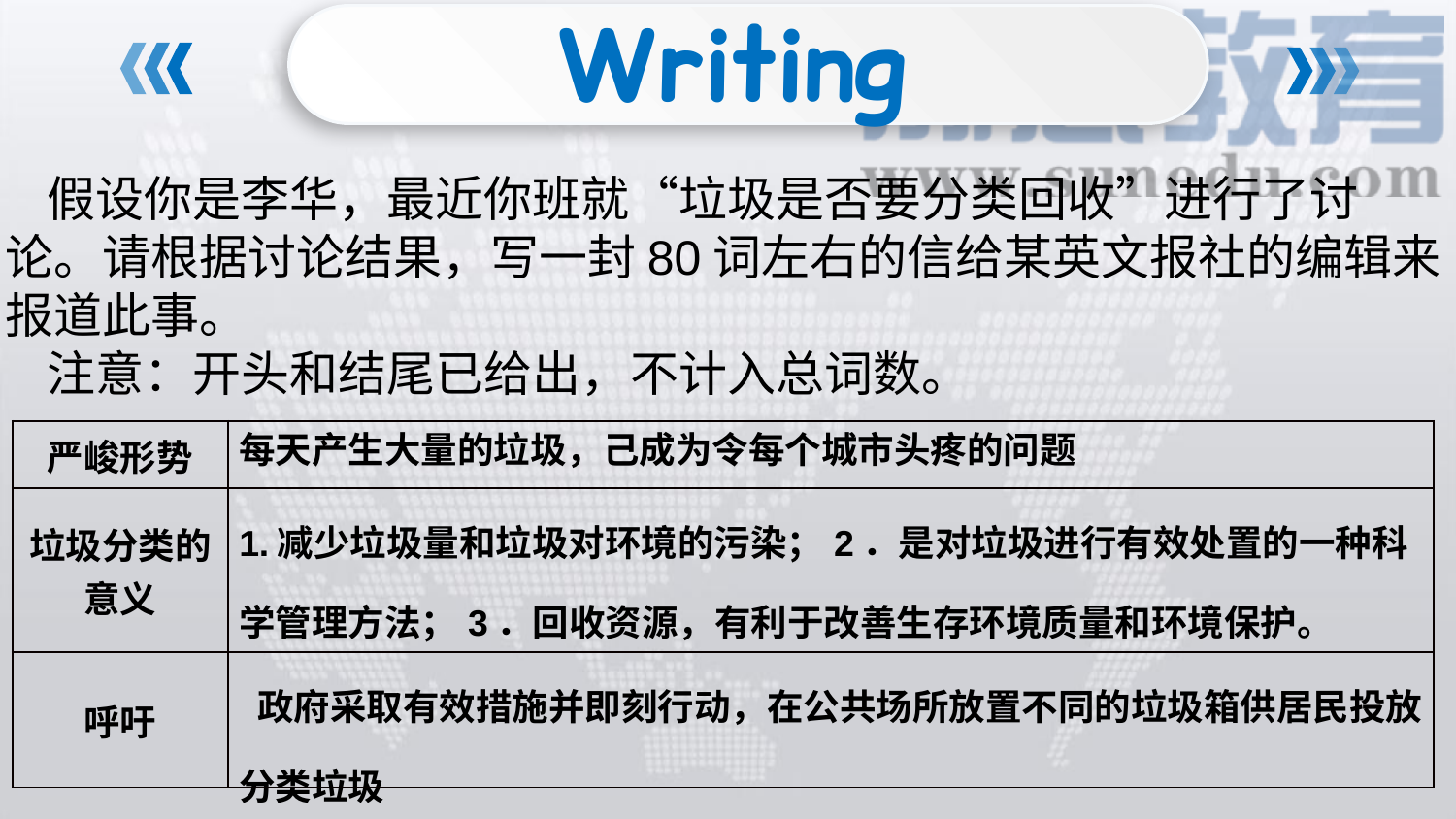

Writing

假设你是李华，最近你班就“垃圾是否要分类回收”进行了讨论。请根据讨论结果，写一封80词左右的信给某英文报社的编辑来报道此事。
注意：开头和结尾已给出，不计入总词数。
| 严峻形势 | 每天产生大量的垃圾，己成为令每个城市头疼的问题 |
| --- | --- |
| 垃圾分类的意义 | 1.减少垃圾量和垃圾对环境的污染；2．是对垃圾进行有效处置的一种科学管理方法；3．回收资源，有利于改善生存环境质量和环境保护。 |
| 呼吁 | 政府采取有效措施并即刻行动，在公共场所放置不同的垃圾箱供居民投放分类垃圾 |